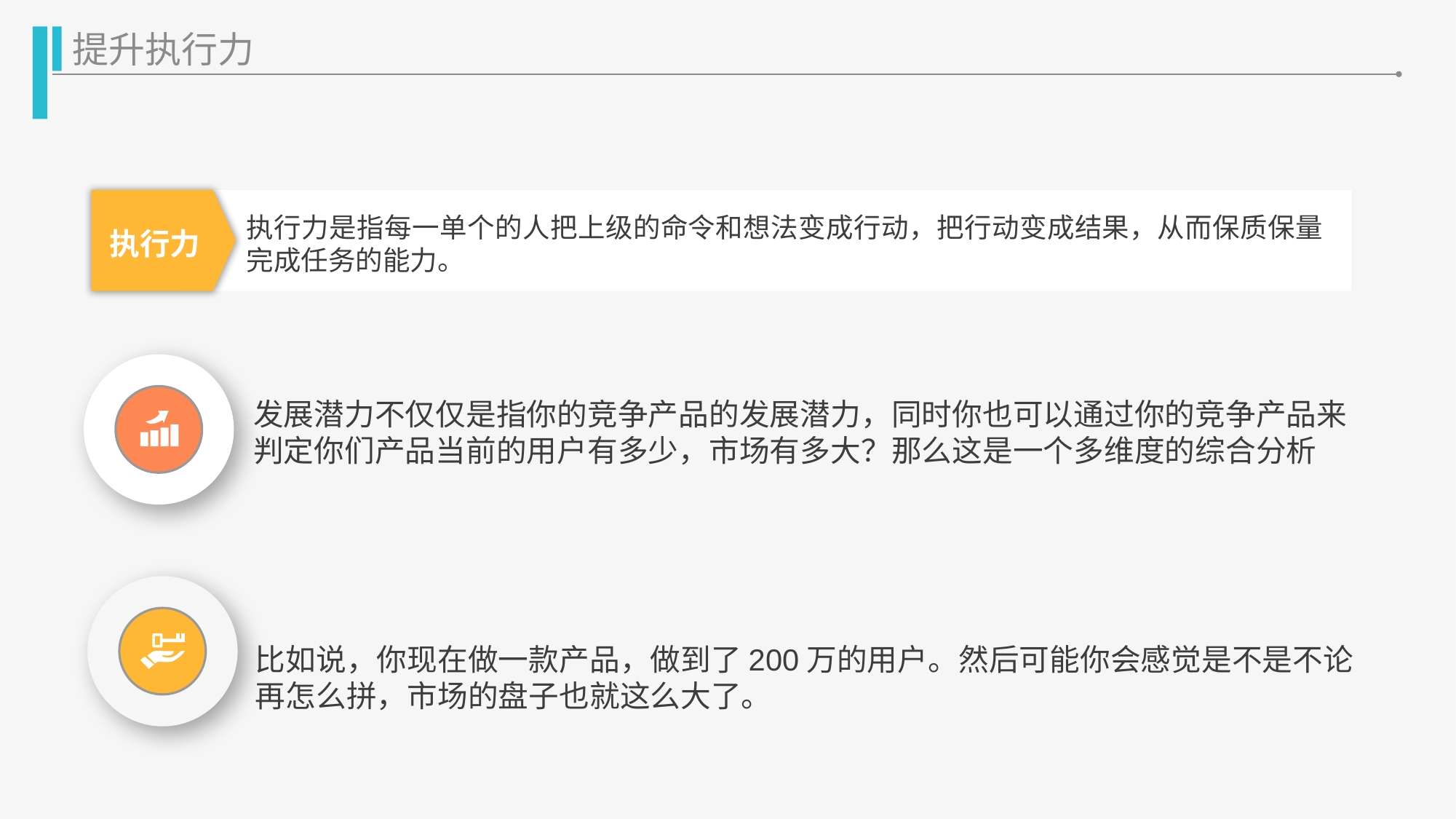

提升执行力

执行力

执行力是指每一单个的人把上级的命令和想法变成行动，把行动变成结果，从而保质保量完成任务的能力。

发展潜力不仅仅是指你的竞争产品的发展潜力，同时你也可以通过你的竞争产品来判定你们产品当前的用户有多少，市场有多大？那么这是一个多维度的综合分析

比如说，你现在做一款产品，做到了200万的用户。然后可能你会感觉是不是不论再怎么拼，市场的盘子也就这么大了。